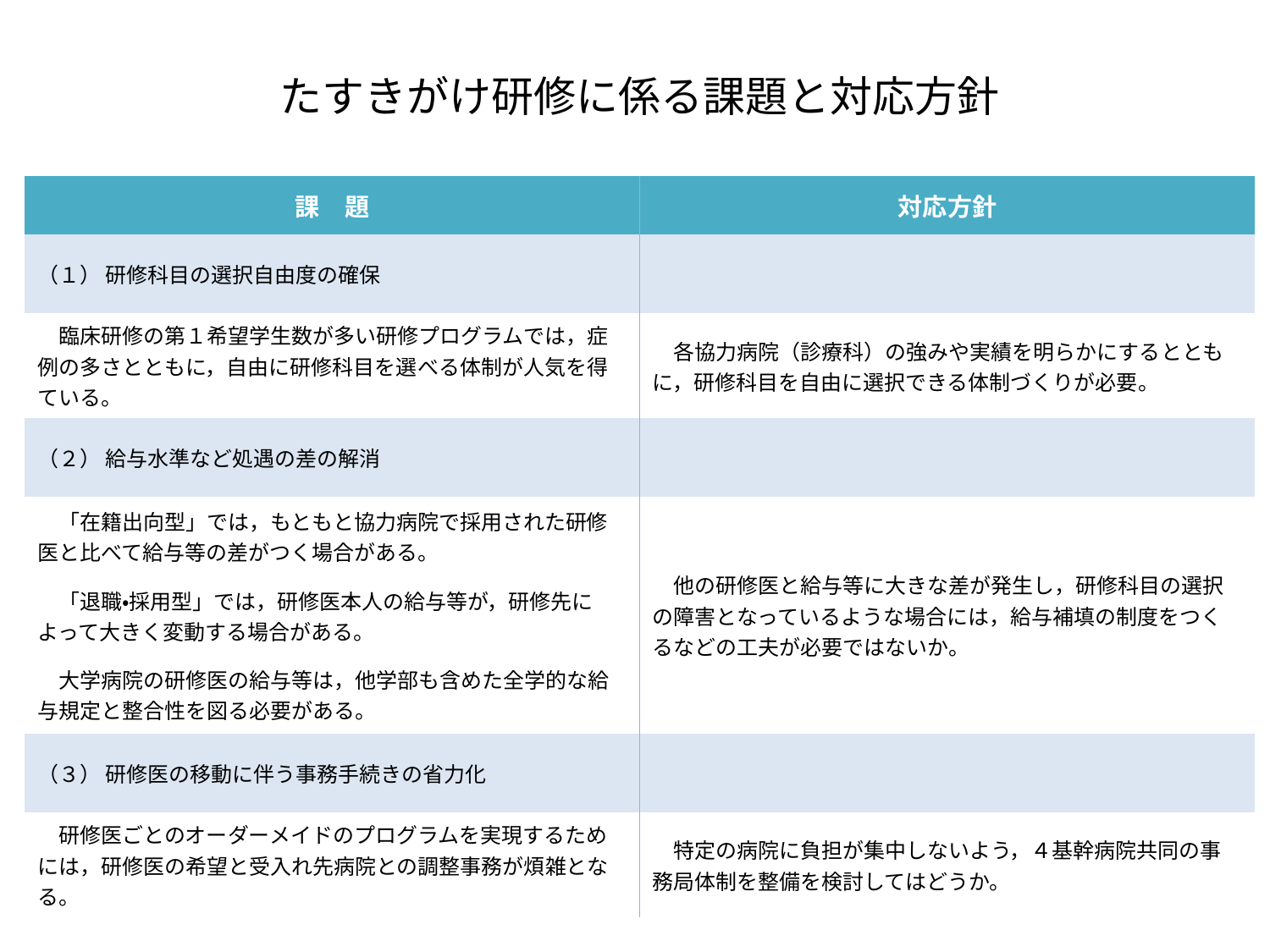

# たすきがけ研修に係る課題と対応方針
| 課　題 | 対応方針 |
| --- | --- |
| （１） 研修科目の選択自由度の確保 |  |
| 臨床研修の第１希望学生数が多い研修プログラムでは，症例の多さとともに，自由に研修科目を選べる体制が人気を得ている。 | 各協力病院（診療科）の強みや実績を明らかにするとともに，研修科目を自由に選択できる体制づくりが必要。 |
| （２） 給与水準など処遇の差の解消 |  |
| 「在籍出向型」では，もともと協力病院で採用された研修医と比べて給与等の差がつく場合がある。 | 他の研修医と給与等に大きな差が発生し，研修科目の選択の障害となっているような場合には，給与補填の制度をつくるなどの工夫が必要ではないか。 |
| 「退職・採用型」では，研修医本人の給与等が，研修先によって大きく変動する場合がある。 |  |
| 大学病院の研修医の給与等は，他学部も含めた全学的な給与規定と整合性を図る必要がある。 |  |
| （３） 研修医の移動に伴う事務手続きの省力化 |  |
| 研修医ごとのオーダーメイドのプログラムを実現するためには，研修医の希望と受入れ先病院との調整事務が煩雑となる。 | 特定の病院に負担が集中しないよう，４基幹病院共同の事務局体制を整備を検討してはどうか。 |
6